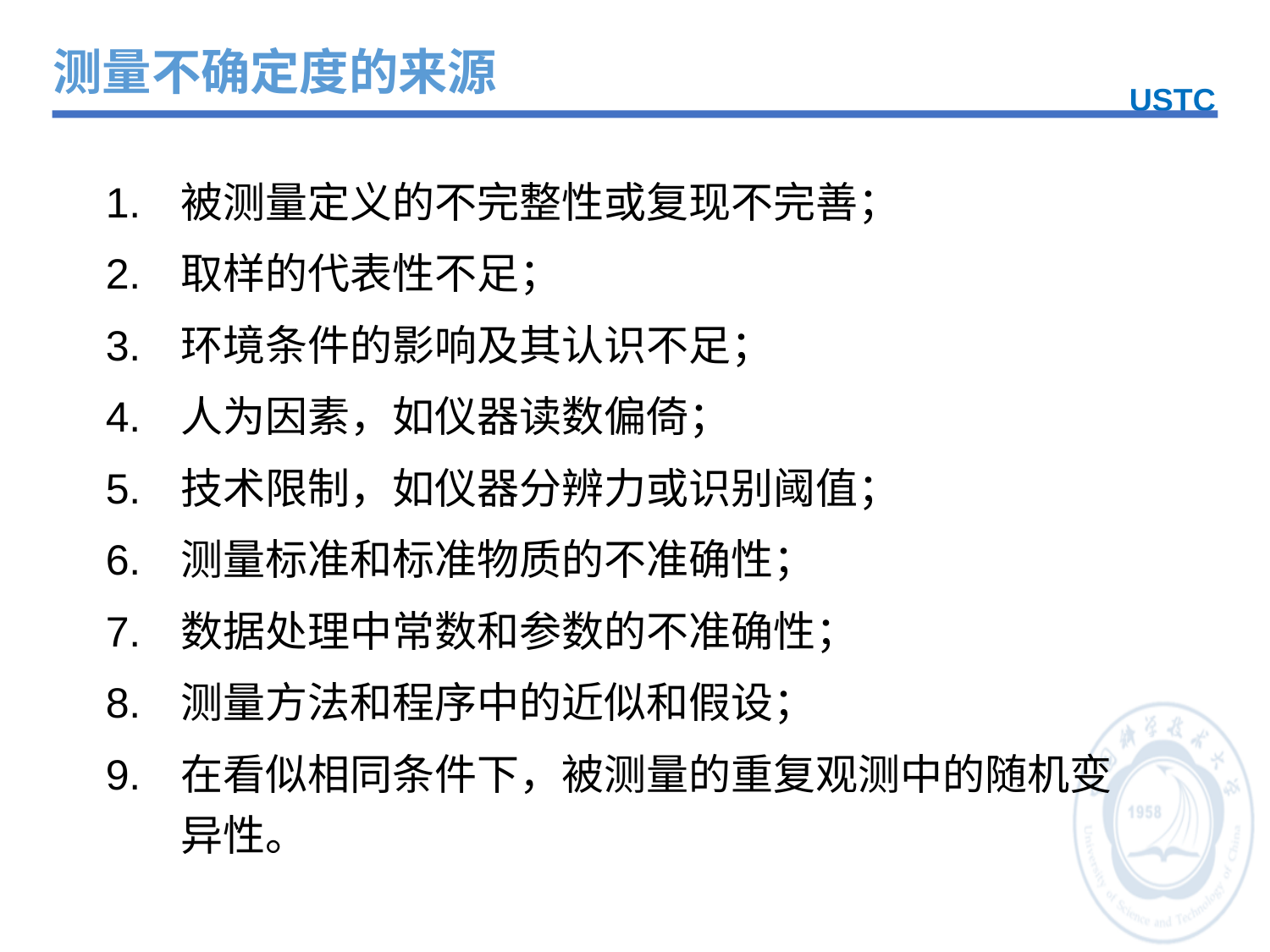

测量不确定度的来源
USTC

被测量定义的不完整性或复现不完善；
取样的代表性不足；
环境条件的影响及其认识不足；
人为因素，如仪器读数偏倚；
技术限制，如仪器分辨力或识别阈值；
测量标准和标准物质的不准确性；
数据处理中常数和参数的不准确性；
测量方法和程序中的近似和假设；
在看似相同条件下，被测量的重复观测中的随机变异性。